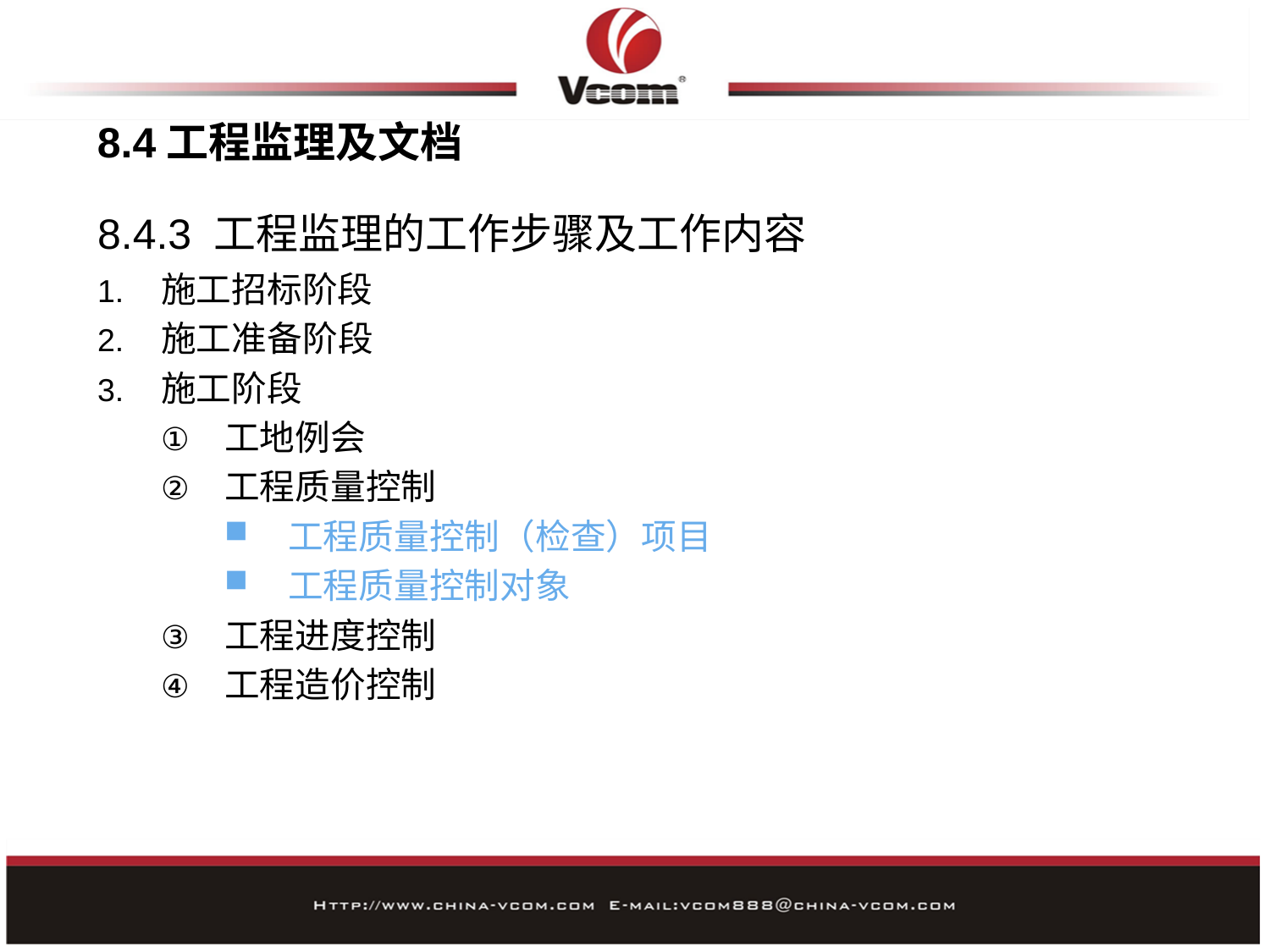

8.4工程监理及文档
8.4.3 工程监理的工作步骤及工作内容
施工招标阶段
施工准备阶段
施工阶段
工地例会
工程质量控制
工程质量控制（检查）项目
工程质量控制对象
工程进度控制
工程造价控制